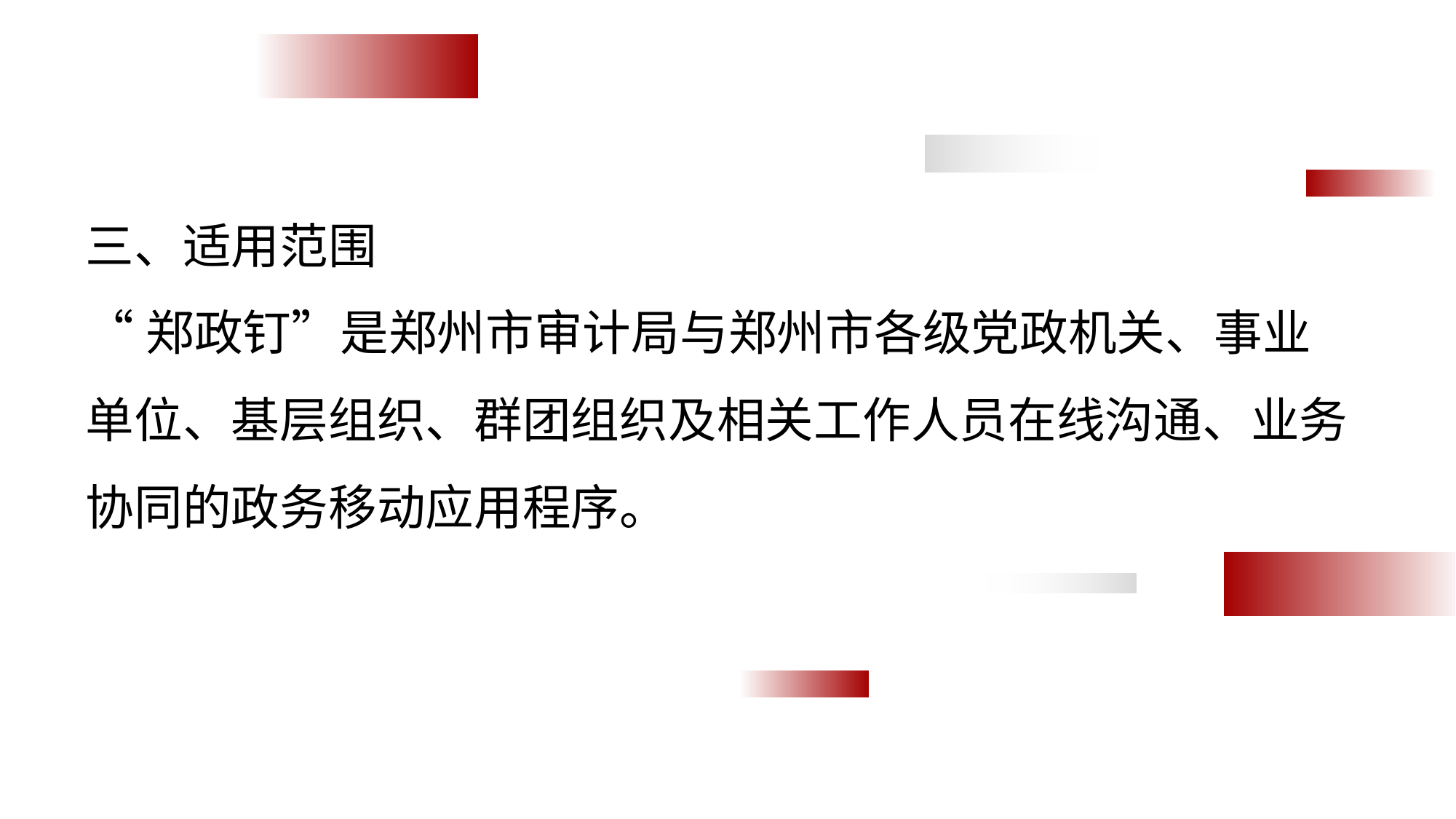

三、适用范围
“郑政钉”是郑州市审计局与郑州市各级党政机关、事业单位、基层组织、群团组织及相关工作人员在线沟通、业务协同的政务移动应用程序。